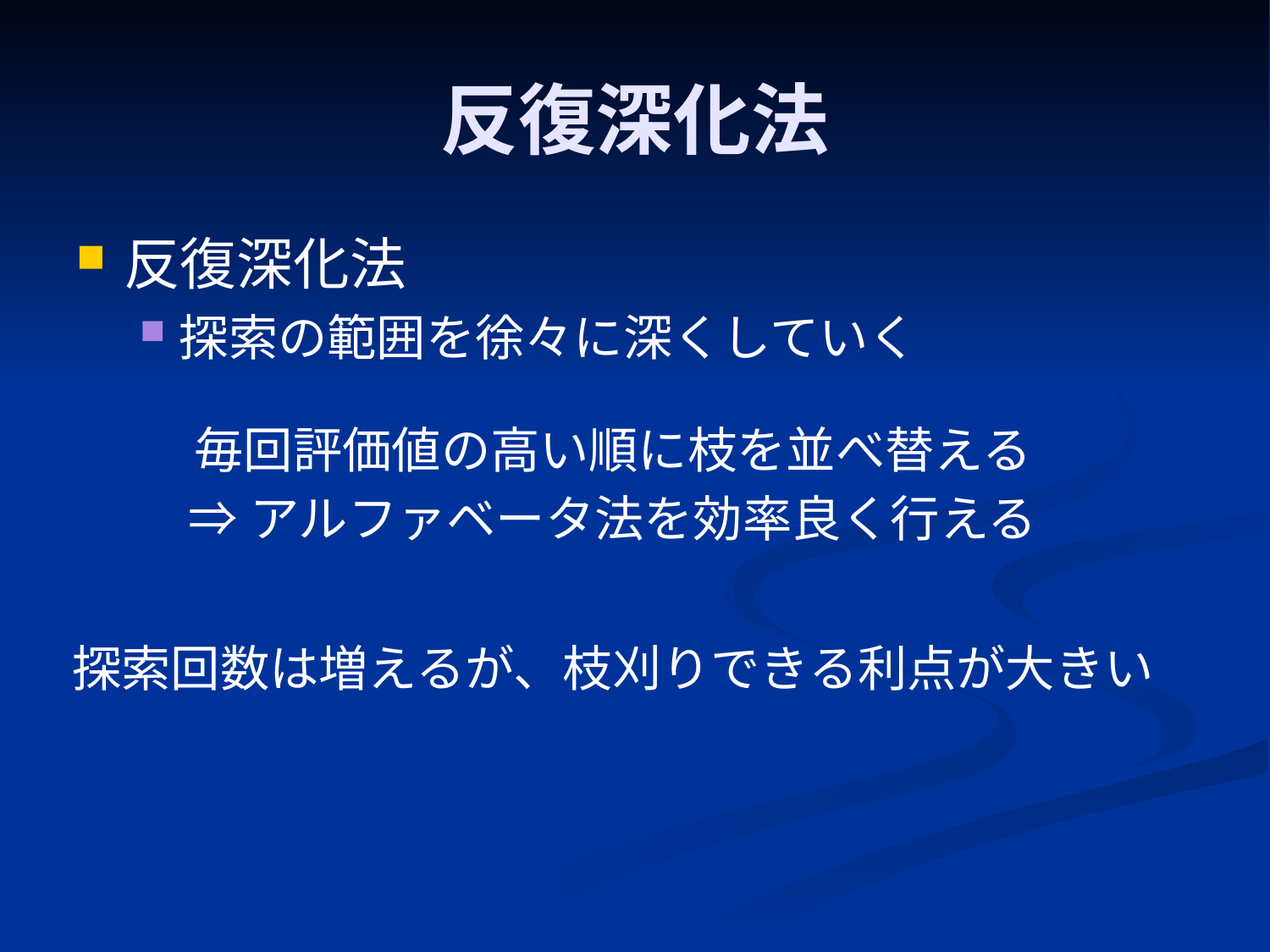

# 反復深化法
反復深化法
探索の範囲を徐々に深くしていく
毎回評価値の高い順に枝を並べ替える
⇒アルファベータ法を効率良く行える
探索回数は増えるが、枝刈りできる利点が大きい